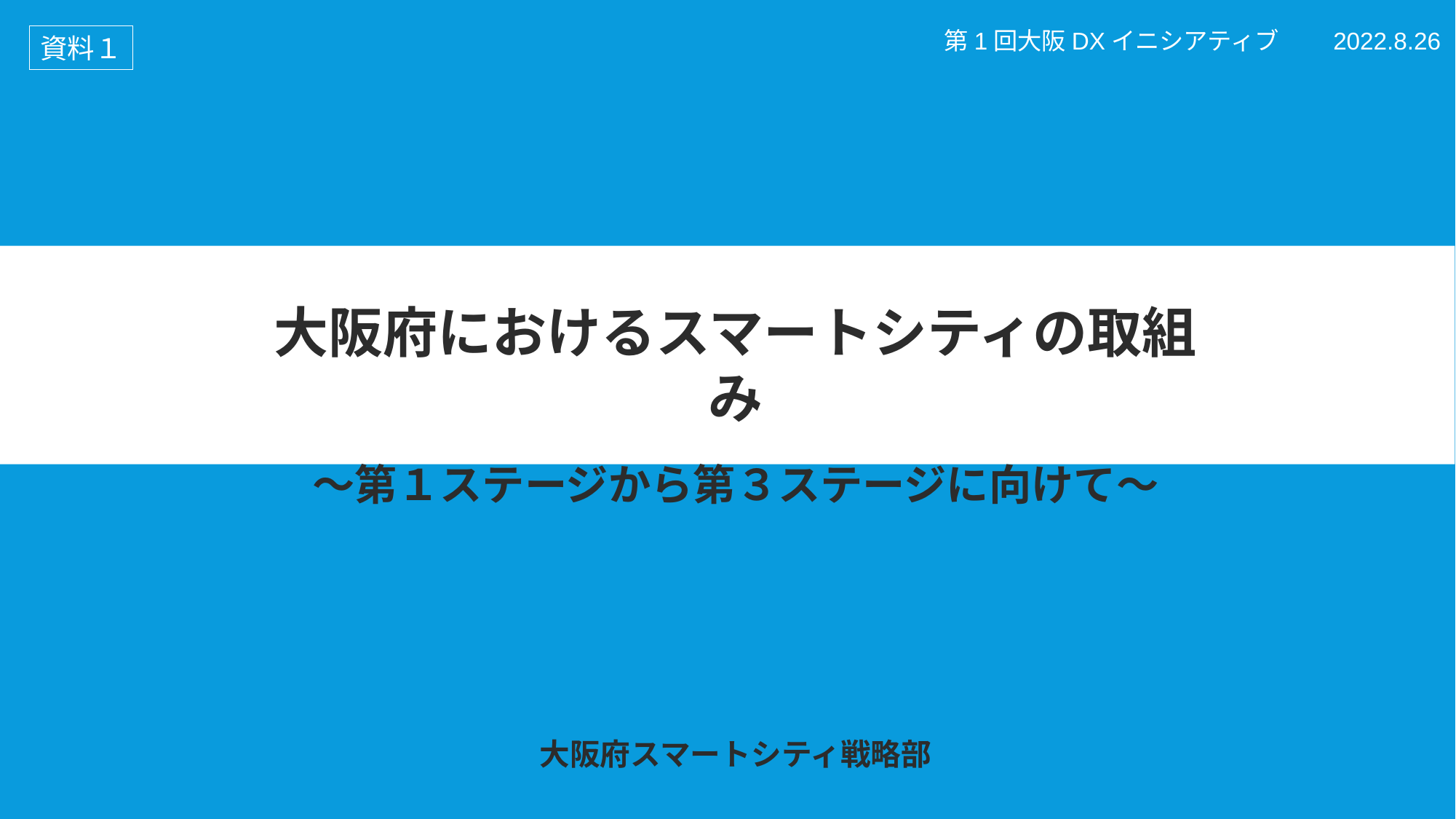

第1回大阪DXイニシアティブ　　2022.8.26
資料１
大阪府におけるスマートシティの取組み

～第１ステージから第３ステージに向けて～
大阪府スマートシティ戦略部